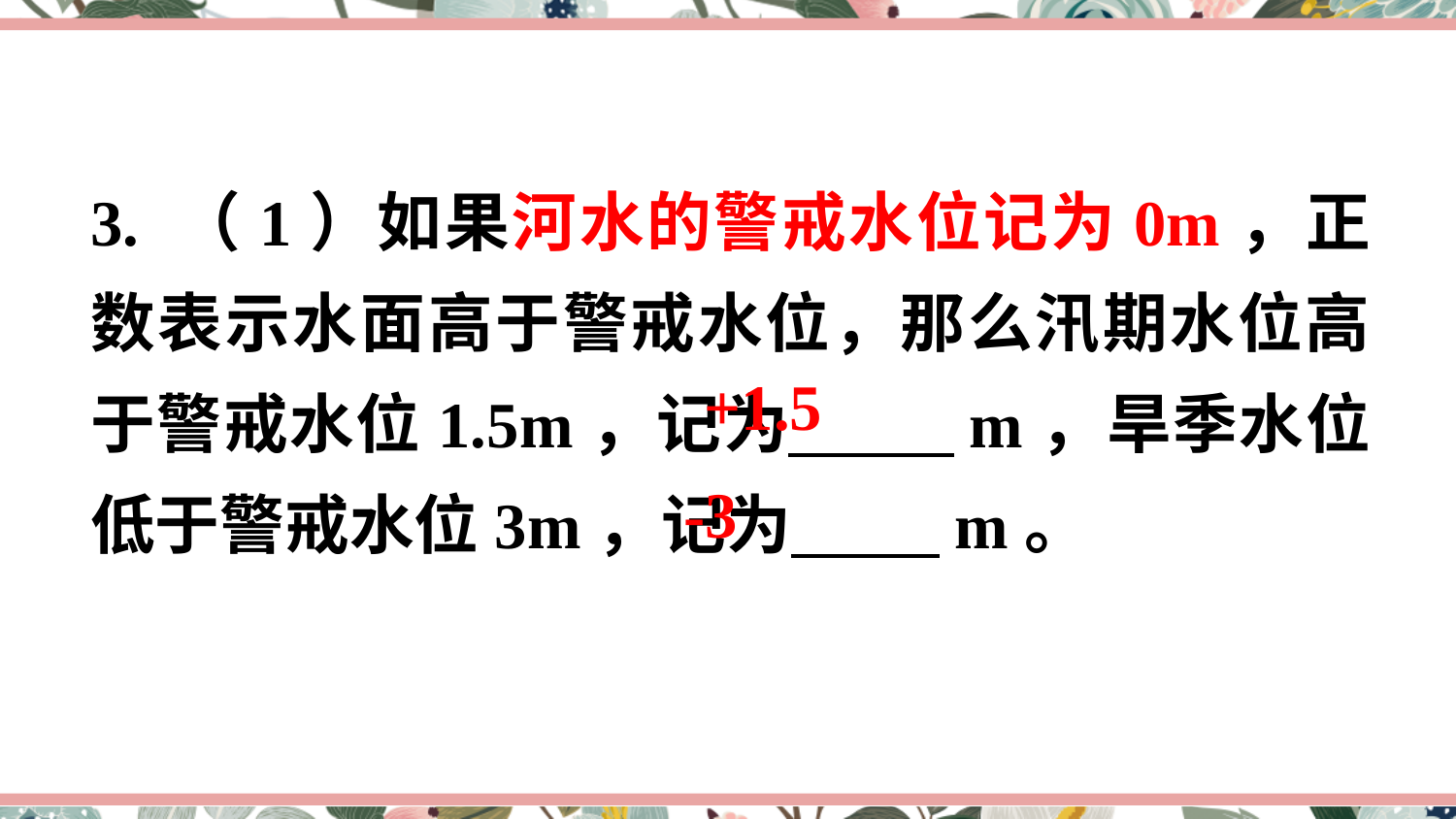

3. （1）如果河水的警戒水位记为0m，正数表示水面高于警戒水位，那么汛期水位高于警戒水位1.5m，记为          m，旱季水位低于警戒水位3m，记为          m。
+1.5
-3